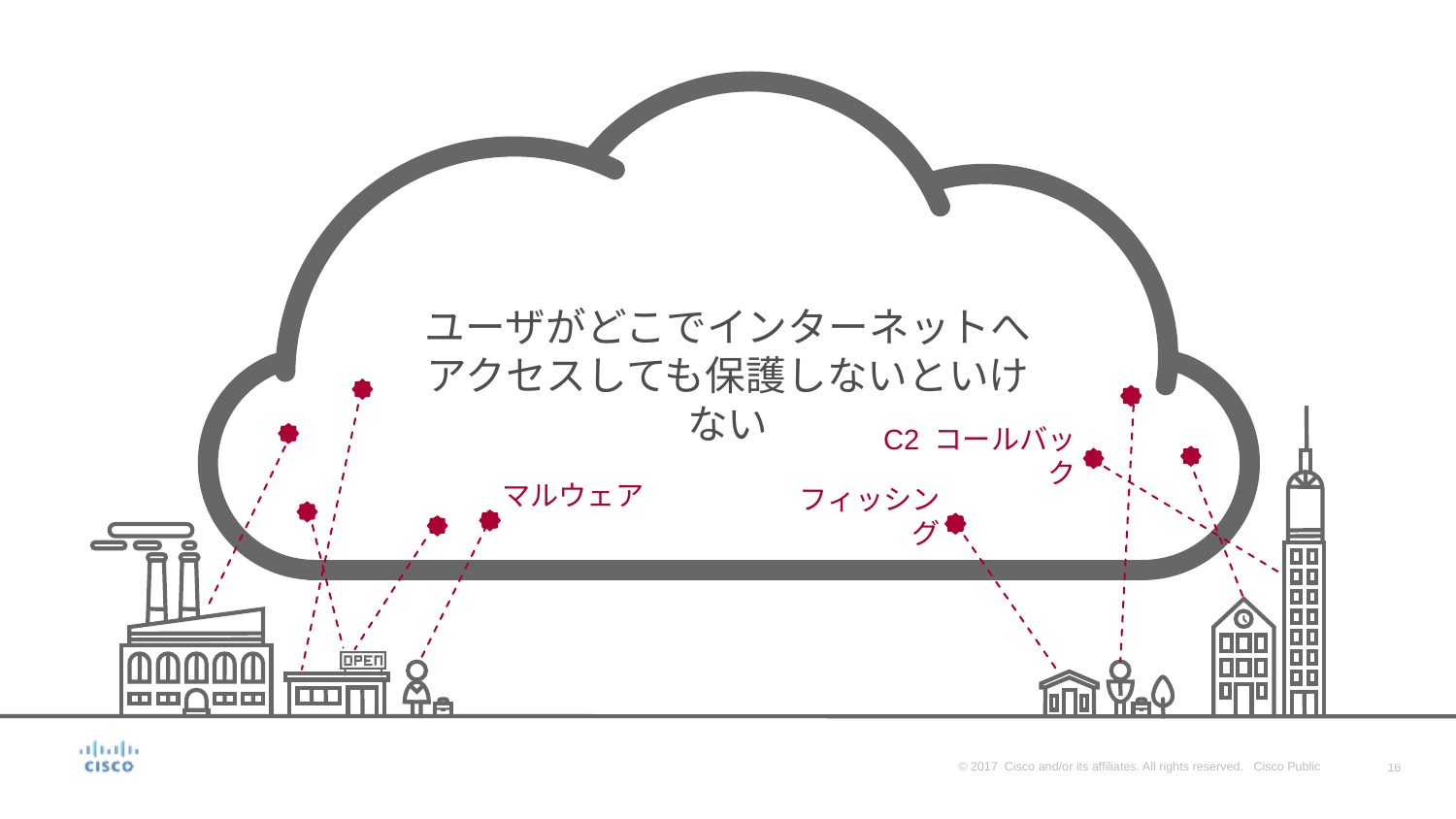

ユーザがどこでインターネットへ
アクセスしても保護しないといけない

C2 コールバック

マルウェア
フィッシング